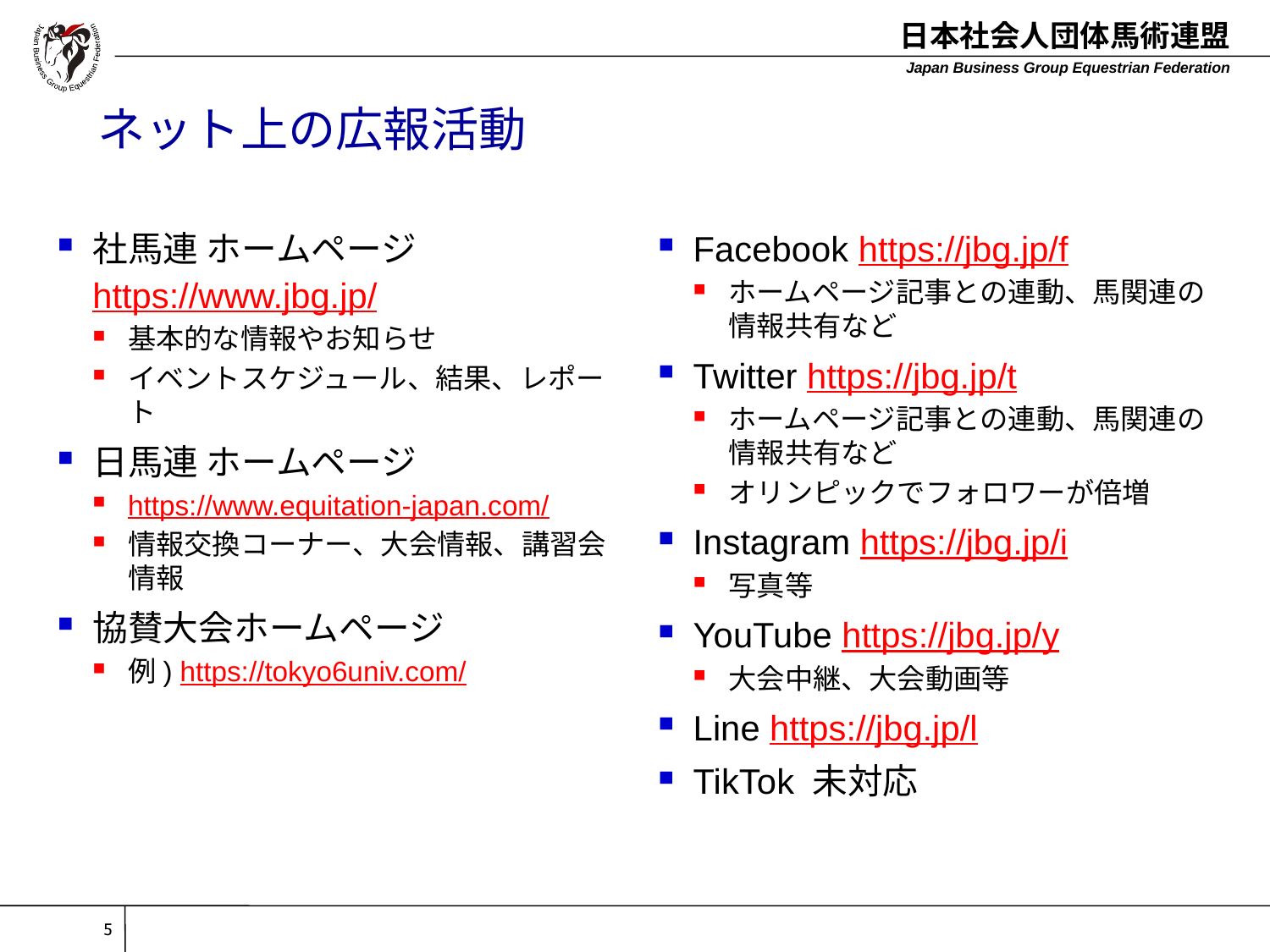

# ネット上の広報活動
社馬連 ホームページ https://www.jbg.jp/
基本的な情報やお知らせ
イベントスケジュール、結果、レポート
日馬連 ホームページ
https://www.equitation-japan.com/
情報交換コーナー、大会情報、講習会情報
協賛大会ホームページ
例) https://tokyo6univ.com/
Facebook https://jbg.jp/f
ホームページ記事との連動、馬関連の情報共有など
Twitter https://jbg.jp/t
ホームページ記事との連動、馬関連の情報共有など
オリンピックでフォロワーが倍増
Instagram https://jbg.jp/i
写真等
YouTube https://jbg.jp/y
大会中継、大会動画等
Line https://jbg.jp/l
TikTok 未対応

5